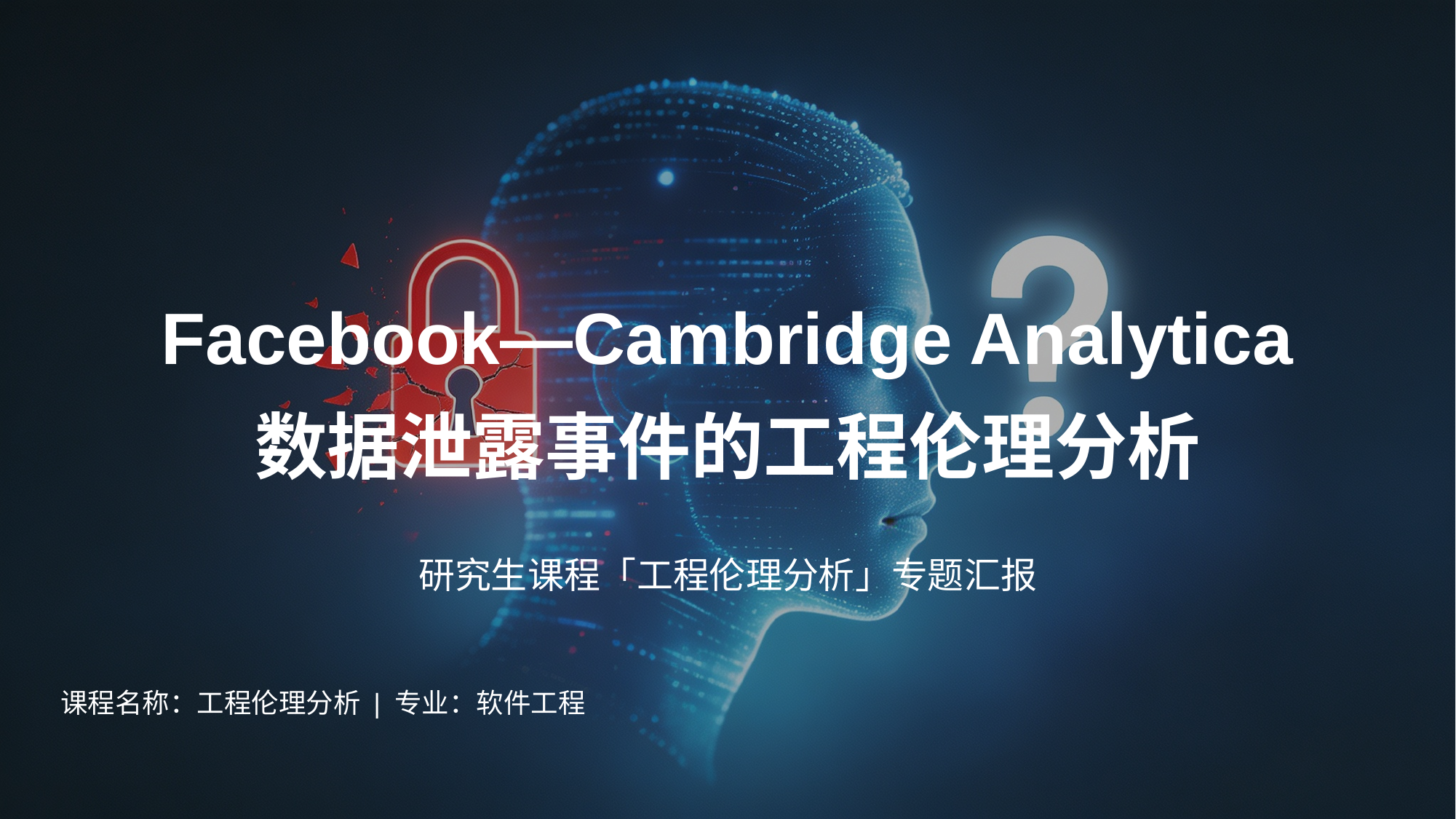

Facebook—Cambridge Analytica
数据泄露事件的工程伦理分析
研究生课程「工程伦理分析」专题汇报
课程名称：工程伦理分析 | 专业：软件工程